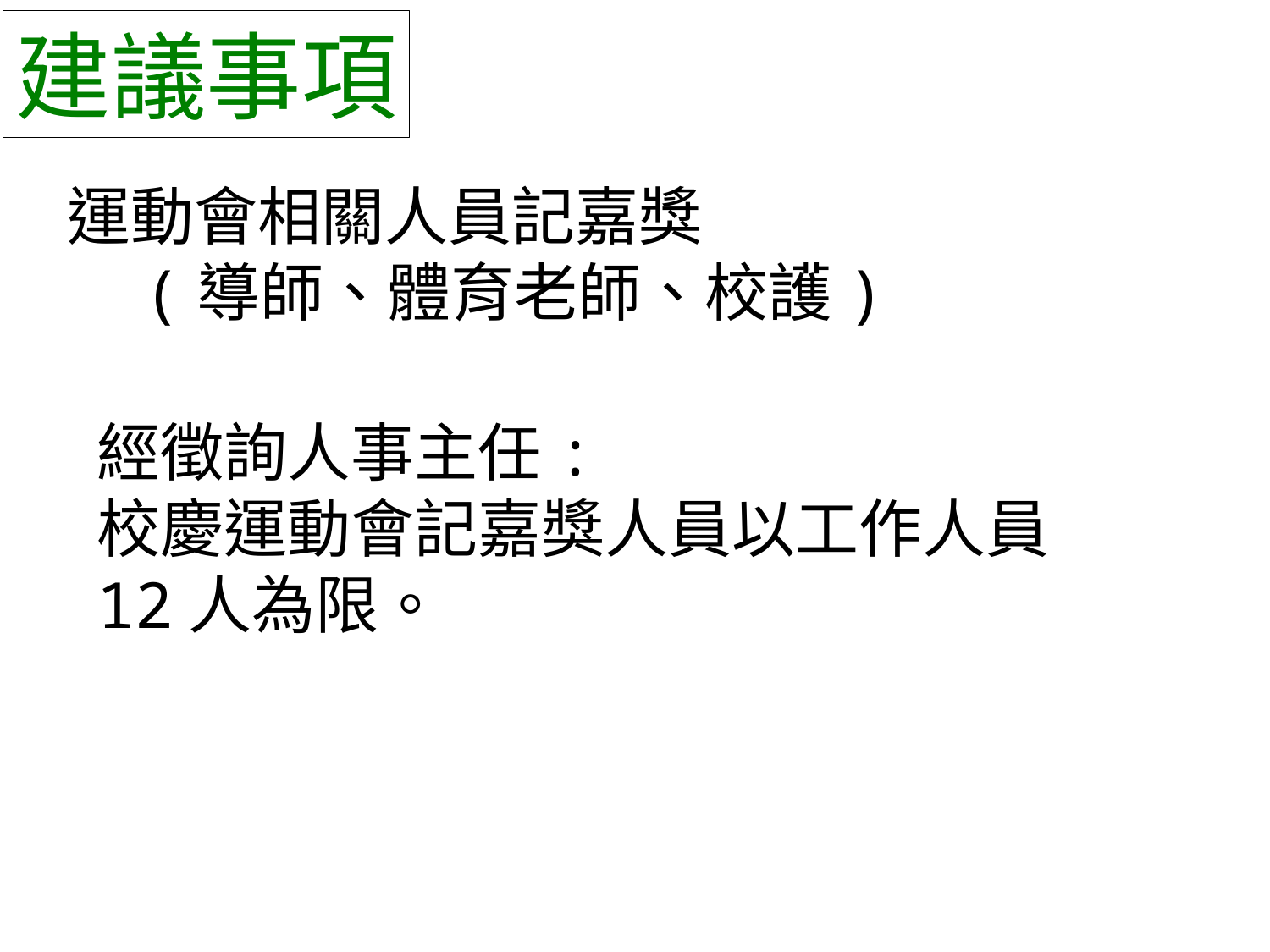

建議事項

運動會相關人員記嘉獎
  (導師、體育老師、校護)
經徵詢人事主任:
校慶運動會記嘉獎人員以工作人員12人為限。